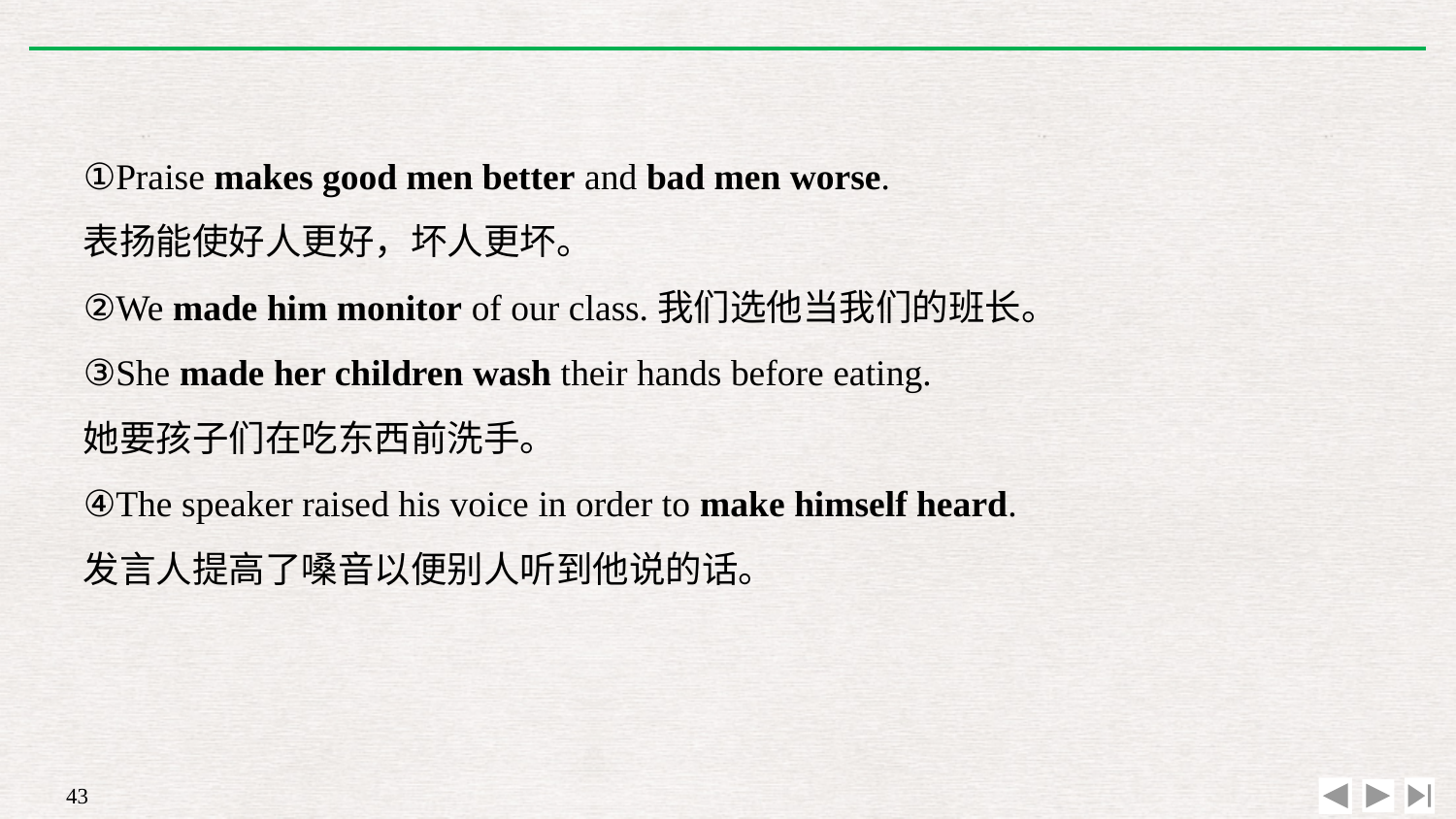

①Praise makes good men better and bad men worse.
表扬能使好人更好，坏人更坏。
②We made him monitor of our class.我们选他当我们的班长。
③She made her children wash their hands before eating.
她要孩子们在吃东西前洗手。
④The speaker raised his voice in order to make himself heard.
发言人提高了嗓音以便别人听到他说的话。